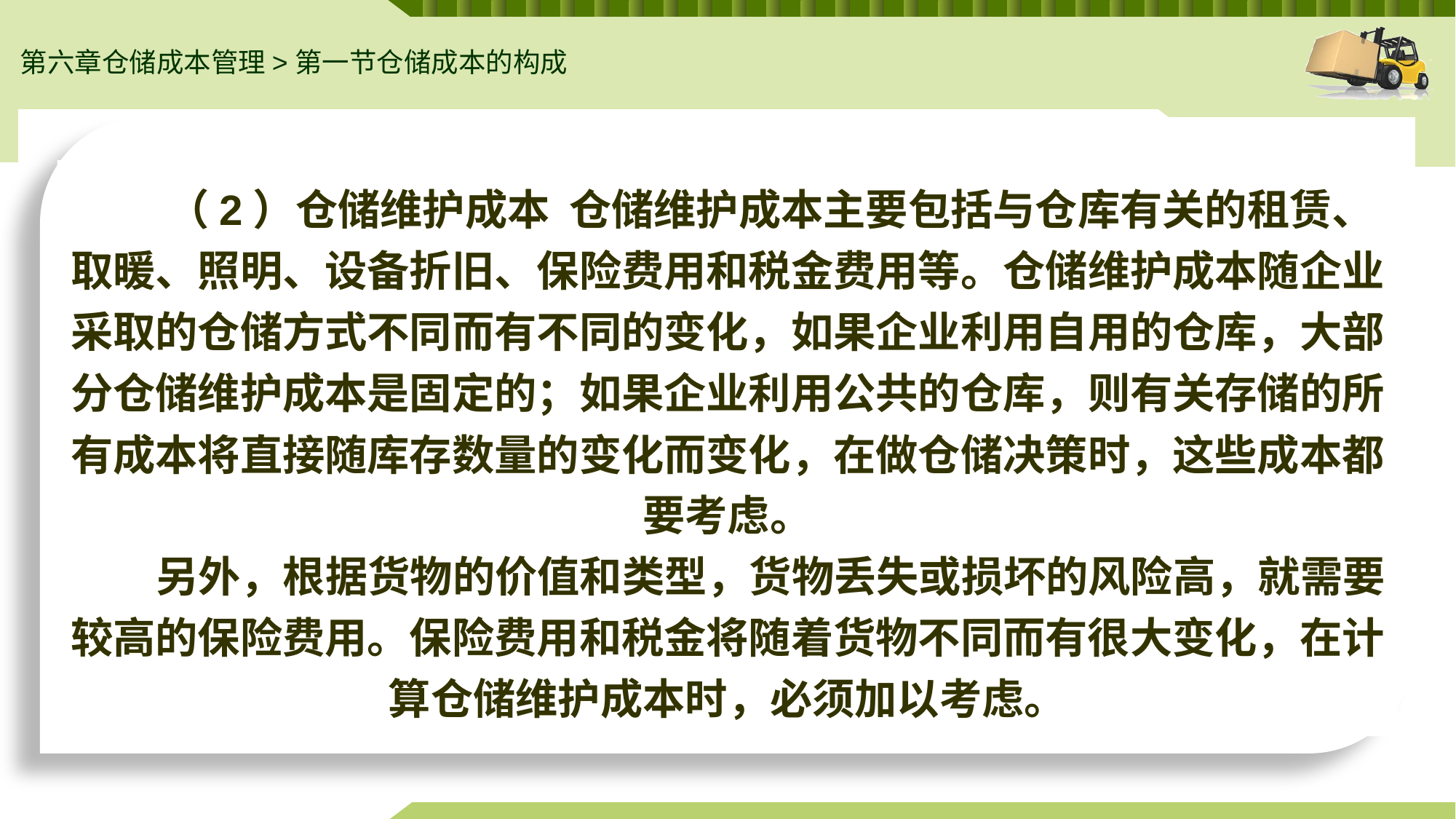

第六章仓储成本管理>第一节仓储成本的构成
（2）仓储维护成本  仓储维护成本主要包括与仓库有关的租赁、取暖、照明、设备折旧、保险费用和税金费用等。仓储维护成本随企业采取的仓储方式不同而有不同的变化，如果企业利用自用的仓库，大部分仓储维护成本是固定的；如果企业利用公共的仓库，则有关存储的所有成本将直接随库存数量的变化而变化，在做仓储决策时，这些成本都要考虑。
另外，根据货物的价值和类型，货物丢失或损坏的风险高，就需要较高的保险费用。保险费用和税金将随着货物不同而有很大变化，在计算仓储维护成本时，必须加以考虑。